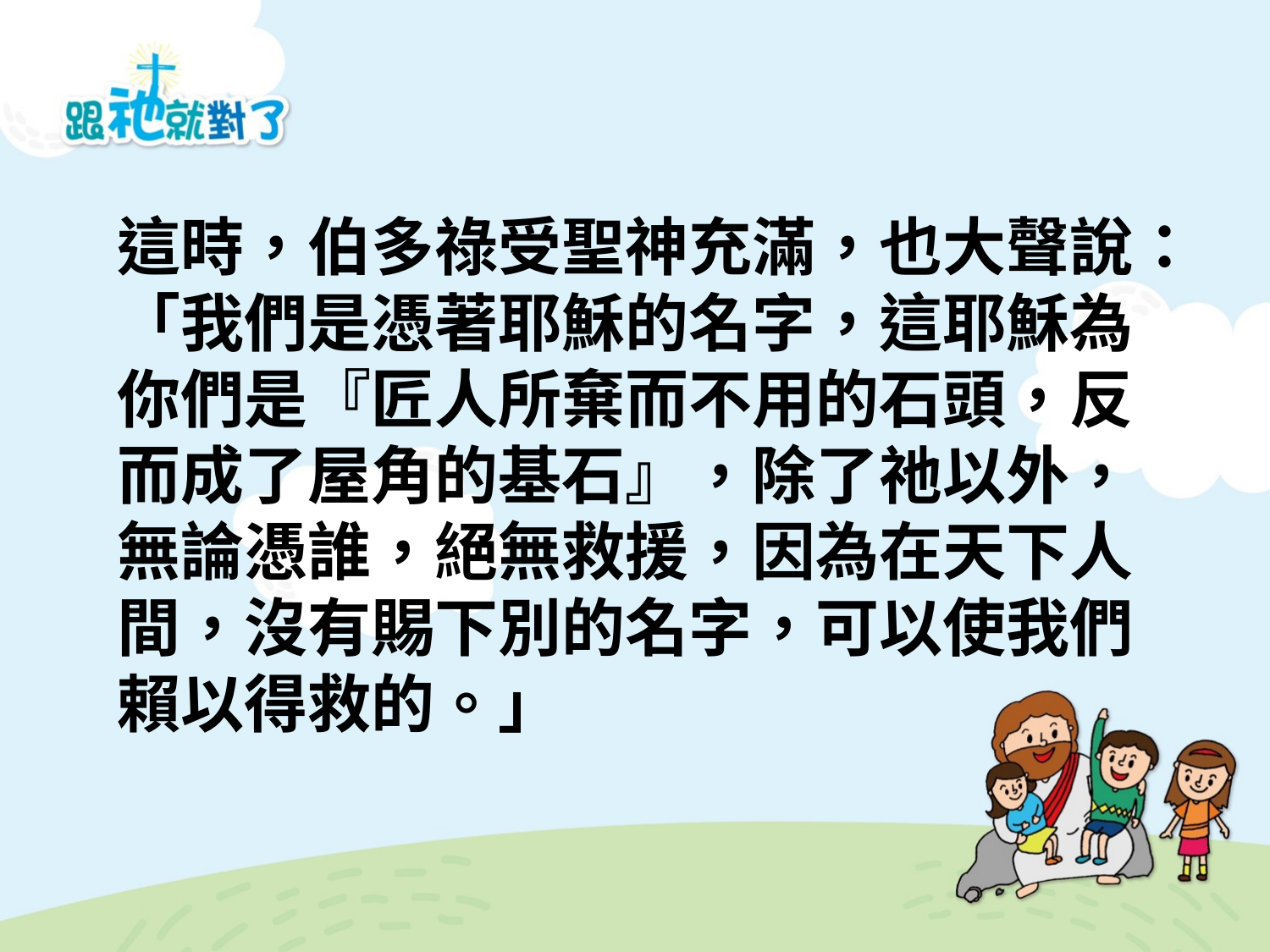

這時，伯多祿受聖神充滿，也大聲說：「我們是憑著耶穌的名字，這耶穌為你們是『匠人所棄而不用的石頭，反而成了屋角的基石』，除了祂以外，無論憑誰，絕無救援，因為在天下人間，沒有賜下別的名字，可以使我們賴以得救的。」